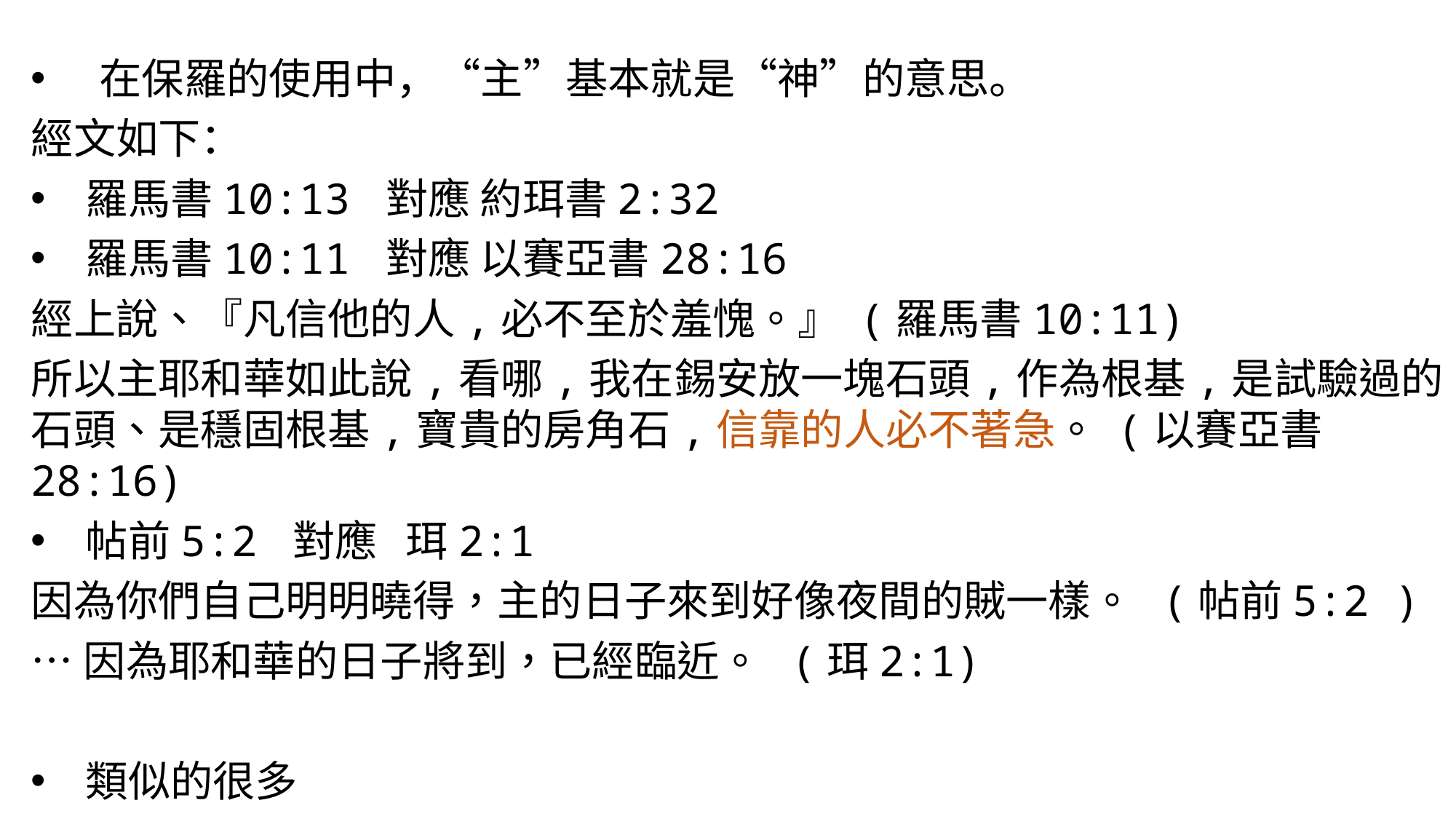

在保羅的使用中，“主”基本就是“神”的意思。
經文如下：
羅馬書10:13 對應 約珥書2:32
羅馬書10:11 對應 以賽亞書28:16
經上說、『凡信他的人,必不至於羞愧。』 (羅馬書10:11)
所以主耶和華如此說,看哪,我在錫安放一塊石頭,作為根基,是試驗過的石頭、是穩固根基,寶貴的房角石,信靠的人必不著急。 (以賽亞書28:16)
帖前5:2 對應   珥2:1
因為你們自己明明曉得，主的日子來到好像夜間的賊一樣。  (帖前5:2 )
…因為耶和華的日子將到，已經臨近。  (珥2:1)

類似的很多